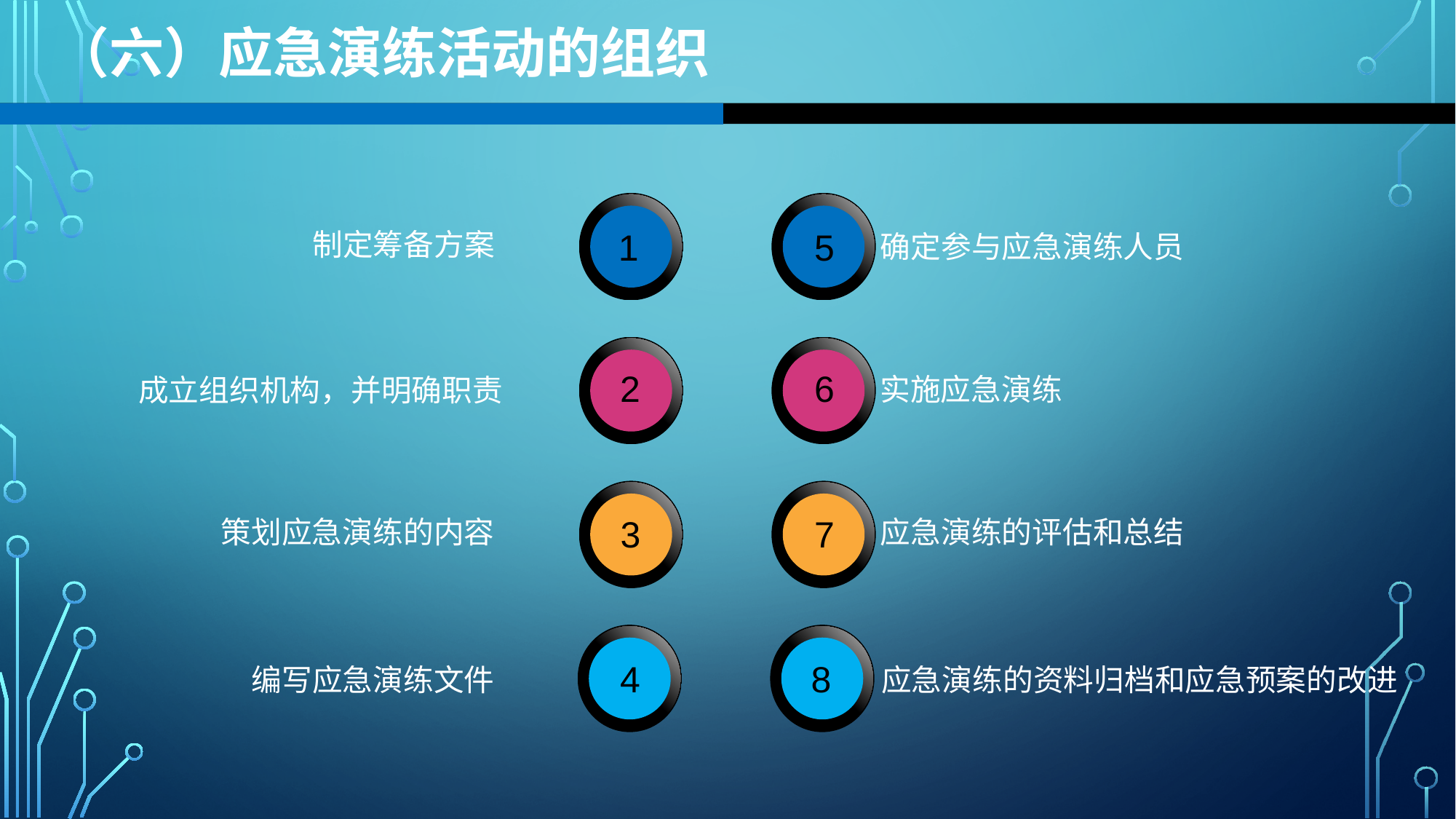

（六）应急演练活动的组织

1
5
制定筹备方案
确定参与应急演练人员

2
6
实施应急演练
成立组织机构，并明确职责

3
7
策划应急演练的内容
应急演练的评估和总结

8
4
编写应急演练文件
应急演练的资料归档和应急预案的改进